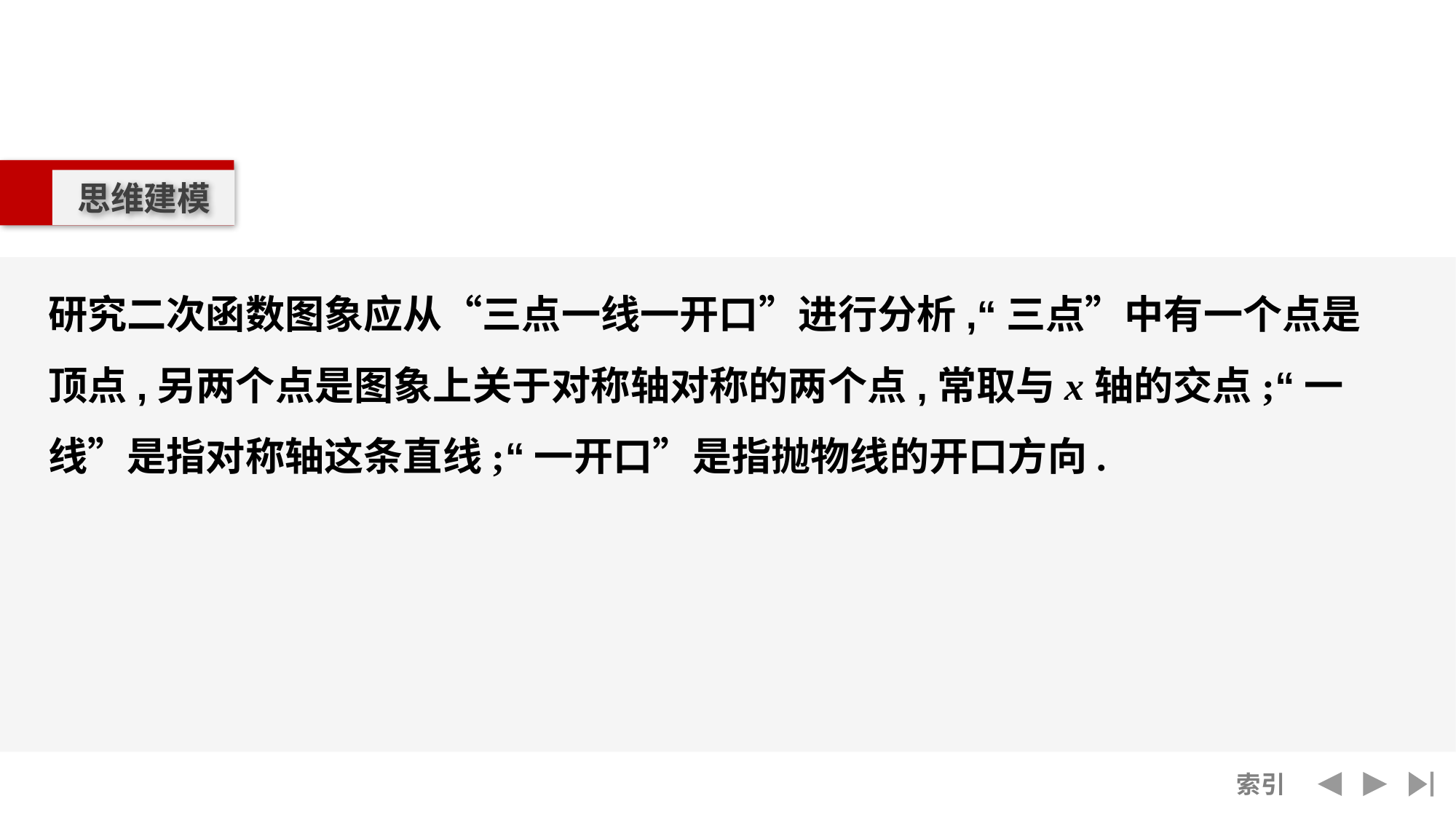

思维建模

研究二次函数图象应从“三点一线一开口”进行分析,“三点”中有一个点是顶点,另两个点是图象上关于对称轴对称的两个点,常取与x轴的交点;“一线”是指对称轴这条直线;“一开口”是指抛物线的开口方向.